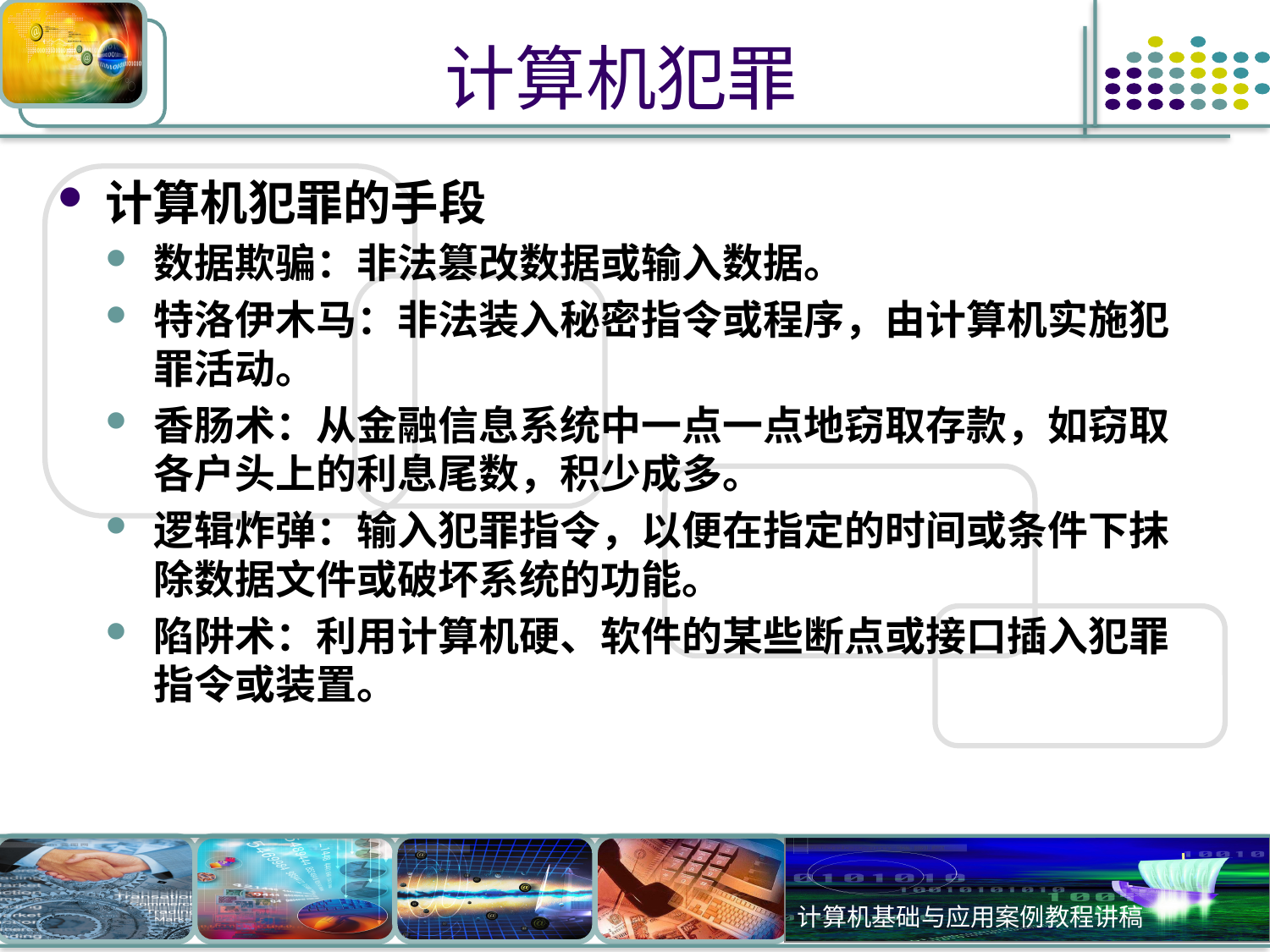

# 计算机犯罪
计算机犯罪的手段
数据欺骗：非法篡改数据或输入数据。
特洛伊木马：非法装入秘密指令或程序，由计算机实施犯罪活动。
香肠术：从金融信息系统中一点一点地窃取存款，如窃取各户头上的利息尾数，积少成多。
逻辑炸弹：输入犯罪指令，以便在指定的时间或条件下抹除数据文件或破坏系统的功能。
陷阱术：利用计算机硬、软件的某些断点或接口插入犯罪指令或装置。